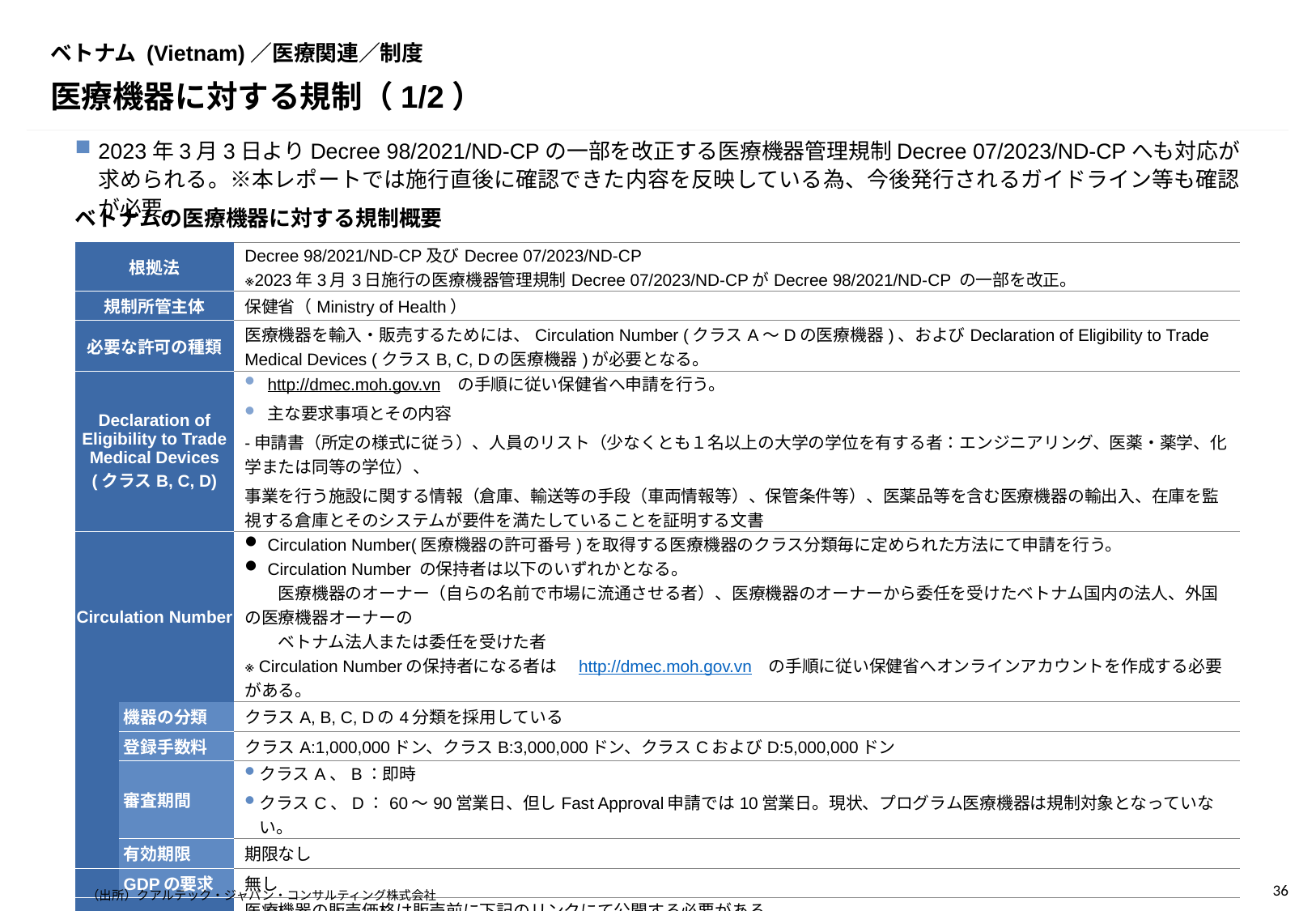

# ベトナム (Vietnam)／医療関連／制度
医療機器に対する規制（1/2）
2023年3月3日よりDecree 98/2021/ND-CPの一部を改正する医療機器管理規制Decree 07/2023/ND-CPへも対応が求められる。※本レポートでは施行直後に確認できた内容を反映している為、今後発行されるガイドライン等も確認が必要。
ベトナムの医療機器に対する規制概要
| 根拠法 |  | Decree 98/2021/ND-CP及びDecree 07/2023/ND-CP ※2023年3月3日施行の医療機器管理規制Decree 07/2023/ND-CPがDecree 98/2021/ND-CP の一部を改正。 |
| --- | --- | --- |
| 規制所管主体 |  | 保健省（Ministry of Health） |
| 必要な許可の種類 |  | 医療機器を輸入・販売するためには、Circulation Number (クラスA〜Dの医療機器)、およびDeclaration of Eligibility to Trade Medical Devices (クラスB, C, Dの医療機器)が必要となる。 |
| Declaration of Eligibility to Trade Medical Devices (クラスB, C, D) |  | http://dmec.moh.gov.vn　の手順に従い保健省へ申請を行う。 主な要求事項とその内容 -申請書（所定の様式に従う）、人員のリスト（少なくとも１名以上の大学の学位を有する者：エンジニアリング、医薬・薬学、化学または同等の学位）、 事業を行う施設に関する情報（倉庫、輸送等の手段（車両情報等）、保管条件等）、医薬品等を含む医療機器の輸出入、在庫を監視する倉庫とそのシステムが要件を満たしていることを証明する文書 |
| Circulation Number |  | Circulation Number(医療機器の許可番号)を取得する医療機器のクラス分類毎に定められた方法にて申請を行う。 Circulation Number の保持者は以下のいずれかとなる。 　　医療機器のオーナー（自らの名前で市場に流通させる者）、医療機器のオーナーから委任を受けたベトナム国内の法人、外国の医療機器オーナーの 　　ベトナム法人または委任を受けた者 ※Circulation Numberの保持者になる者は　http://dmec.moh.gov.vn　の手順に従い保健省へオンラインアカウントを作成する必要がある。 |
|  | 機器の分類 | クラスA, B, C, Dの4分類を採用している |
|  | 登録手数料 | クラスA:1,000,000ドン、クラスB:3,000,000ドン、クラスCおよびD:5,000,000ドン |
|  | 審査期間 | クラスA、B：即時 クラスC、D：60〜90営業日、但しFast Approval申請では10営業日。現状、プログラム医療機器は規制対象となっていない。 |
|  | 有効期限 | 期限なし |
|  | GDPの要求 | 無し |
| 価格に関する規制 |  | 医療機器の販売価格は販売前に下記のリンクにて公開する必要がある。 https://congkhaigiadmec.moh.gov.vn/ |
| 中古医療機器に関する規制 |  | 中古の医療機器を輸入、流通に関しては、 Decree 98/2021/ND-CPの一部を改正するDecree 07/2023/ND-CPの施行により、輸入許可(Import Permit)ではなく貿易管理法（Foreign Trade Management）の管轄に変わった。 |
（出所）クアルテック・ジャパン・コンサルティング株式会社